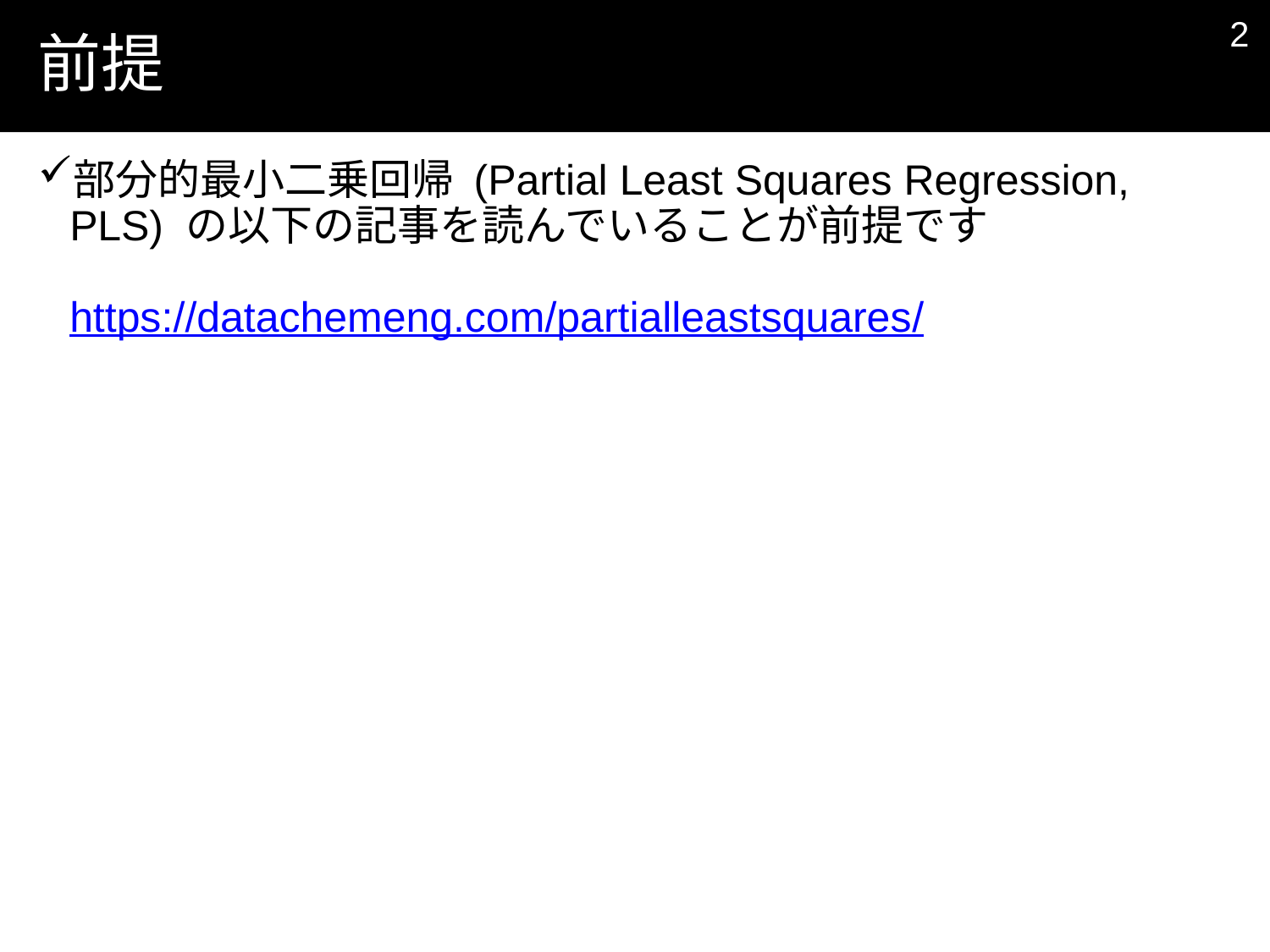

2
# 前提
部分的最小二乗回帰 (Partial Least Squares Regression,
PLS) の以下の記事を読んでいることが前提です
https://datachemeng.com/partialleastsquares/